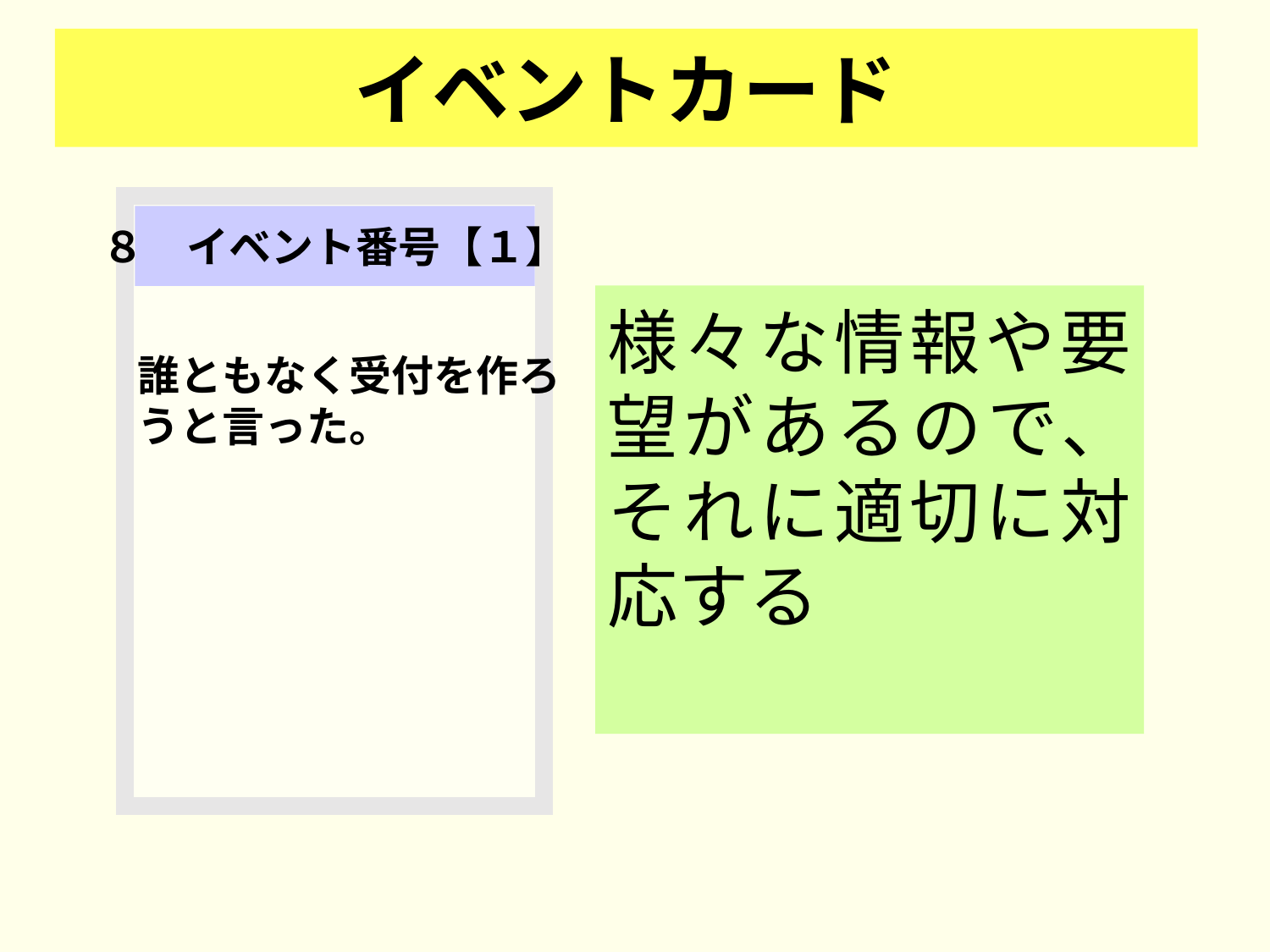

イベントカード
誰ともなく受付を作ろ
うと言った。

８　イベント番号【１】
様々な情報や要望があるので、それに適切に対応する